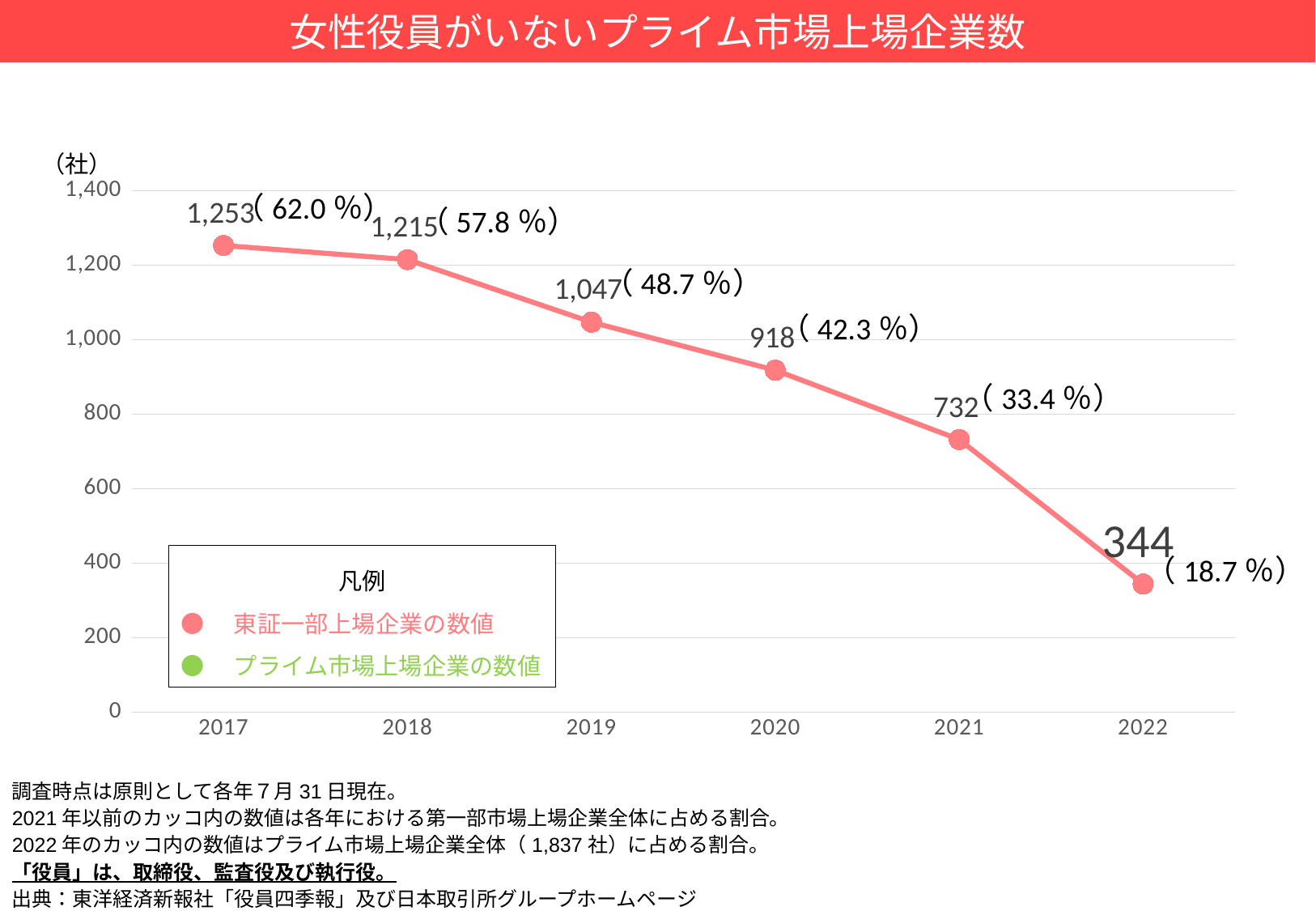

女性役員がいないプライム市場上場企業数
（社）

### Chart

| Category | ゼロ名企業数 |
|---|---|
| 2017 | 1253.0 |
| 2018 | 1215.0 |
| 2019 | 1047.0 |
| 2020 | 918.0 |
| 2021 | 732.0 |
| 2022 | 344.0 |
（62.0％）
（57.8％）
（48.7％）
（42.3％）
（33.4％）
凡例
●　東証一部上場企業の数値
●　プライム市場上場企業の数値
（18.7％）
調査時点は原則として各年７月31日現在。
2021年以前のカッコ内の数値は各年における第一部市場上場企業全体に占める割合。
2022年のカッコ内の数値はプライム市場上場企業全体（1,837社）に占める割合。
「役員」は、取締役、監査役及び執行役。
出典：東洋経済新報社「役員四季報」及び日本取引所グループホームページ